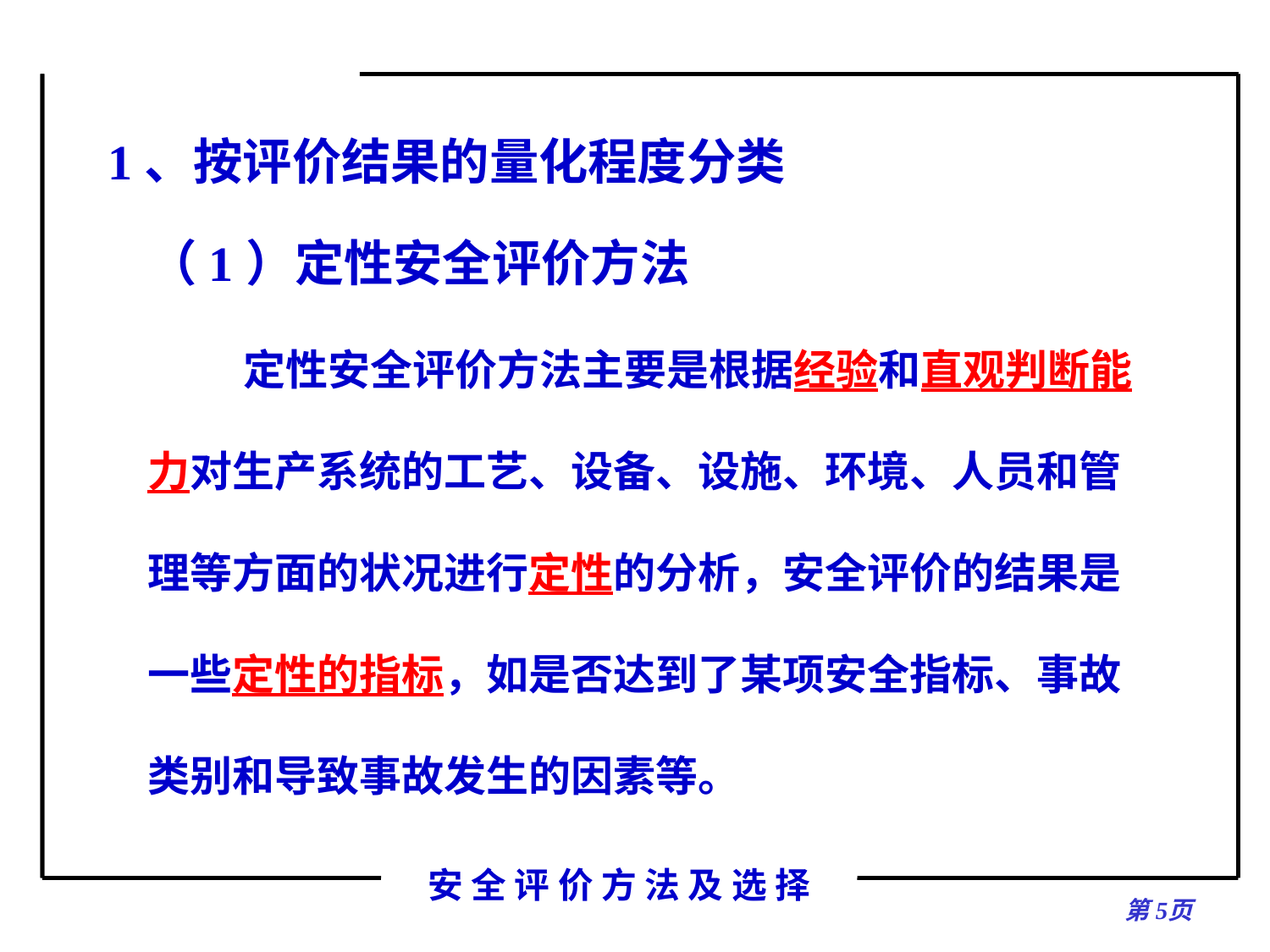

1、按评价结果的量化程度分类
（1）定性安全评价方法
         定性安全评价方法主要是根据经验和直观判断能力对生产系统的工艺、设备、设施、环境、人员和管理等方面的状况进行定性的分析，安全评价的结果是一些定性的指标，如是否达到了某项安全指标、事故类别和导致事故发生的因素等。
第5页